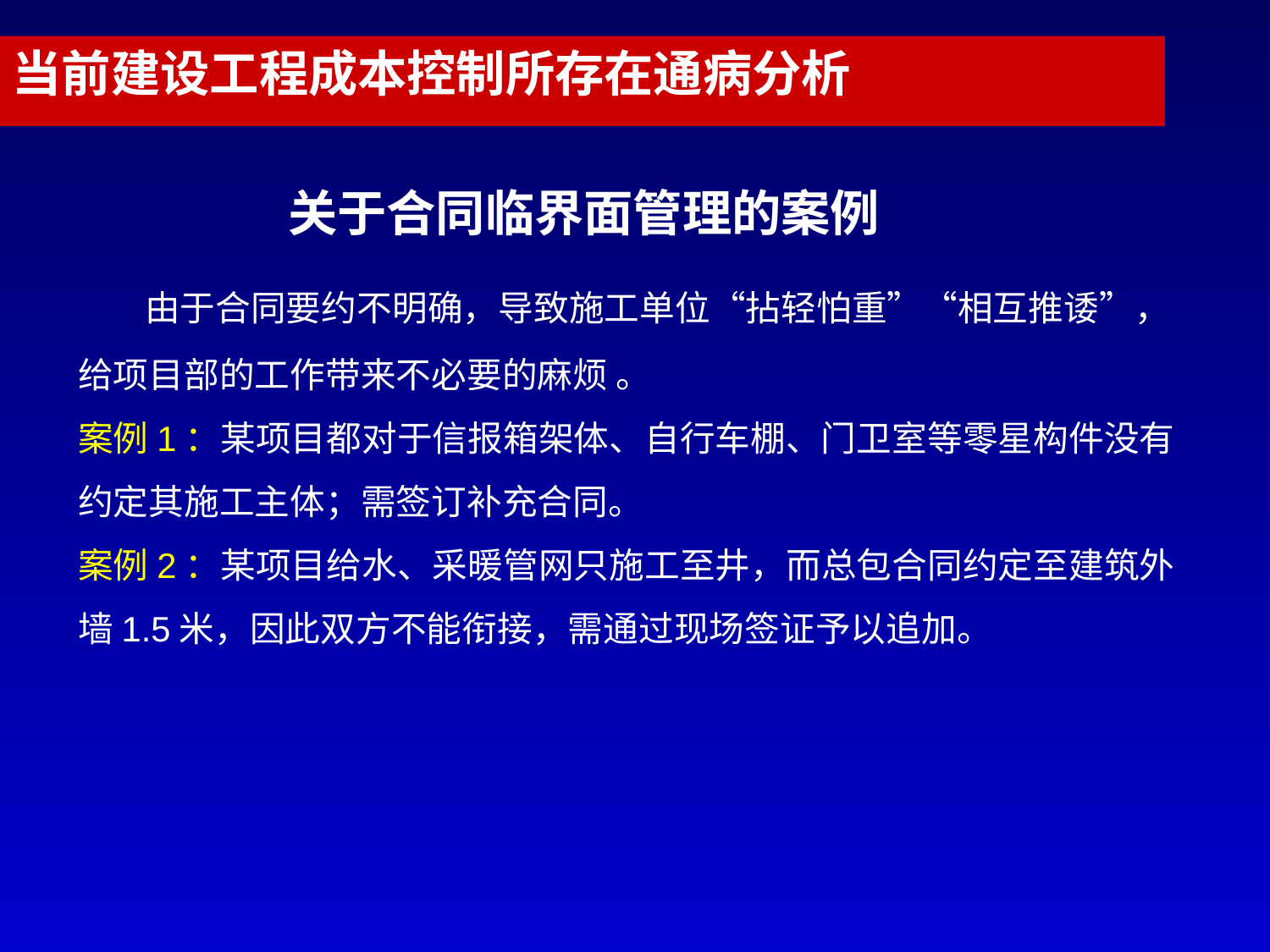

当前建设工程成本控制所存在通病分析
关于合同临界面管理的案例
     由于合同要约不明确，导致施工单位“拈轻怕重”“相互推诿”，给项目部的工作带来不必要的麻烦 。
案例1：某项目都对于信报箱架体、自行车棚、门卫室等零星构件没有约定其施工主体；需签订补充合同。
案例2：某项目给水、采暖管网只施工至井，而总包合同约定至建筑外墙1.5米，因此双方不能衔接，需通过现场签证予以追加。
10